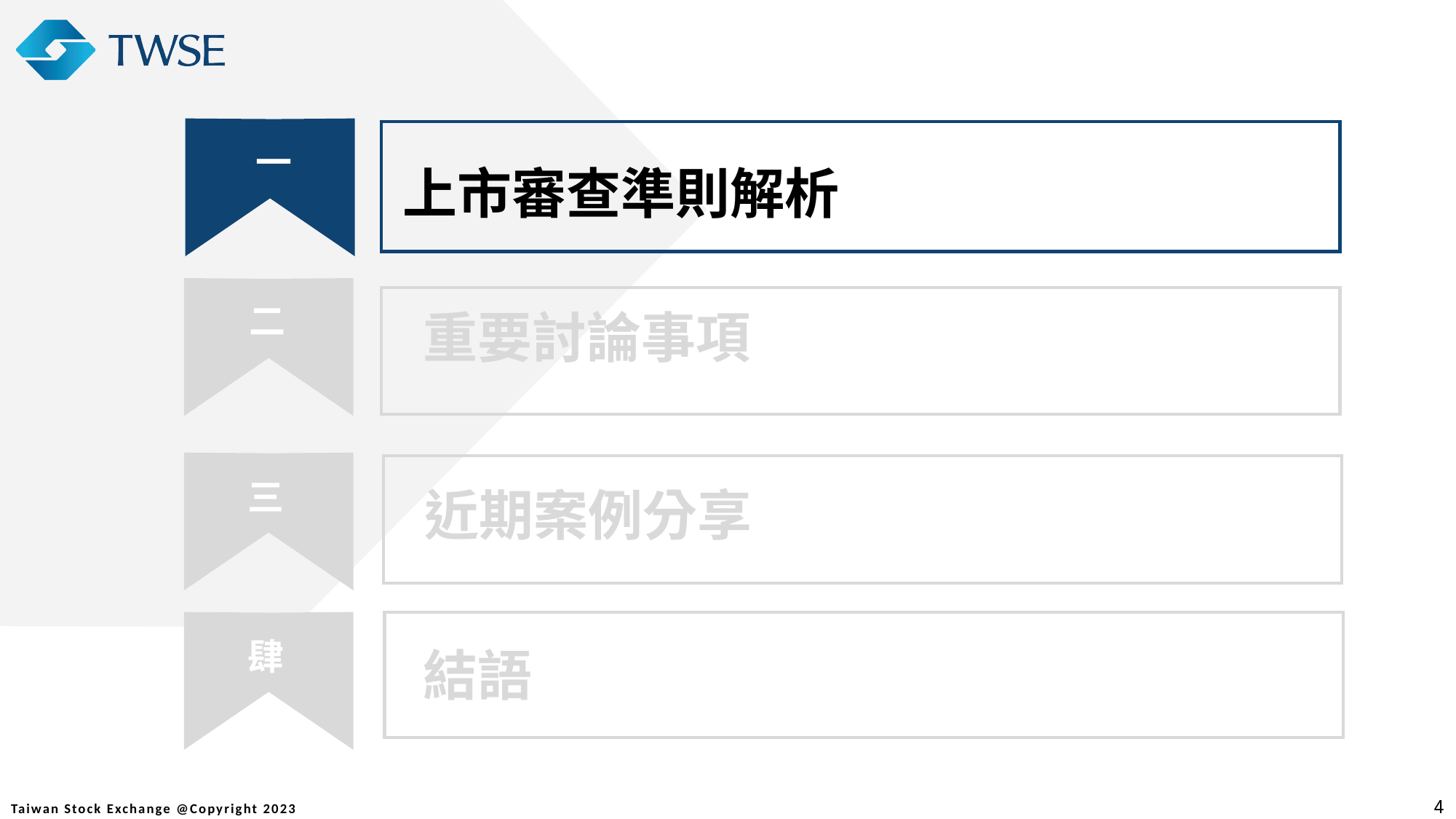

一

上市審查準則解析

二

 重要討論事項

三

 近期案例分享

肆

 結語
04
4